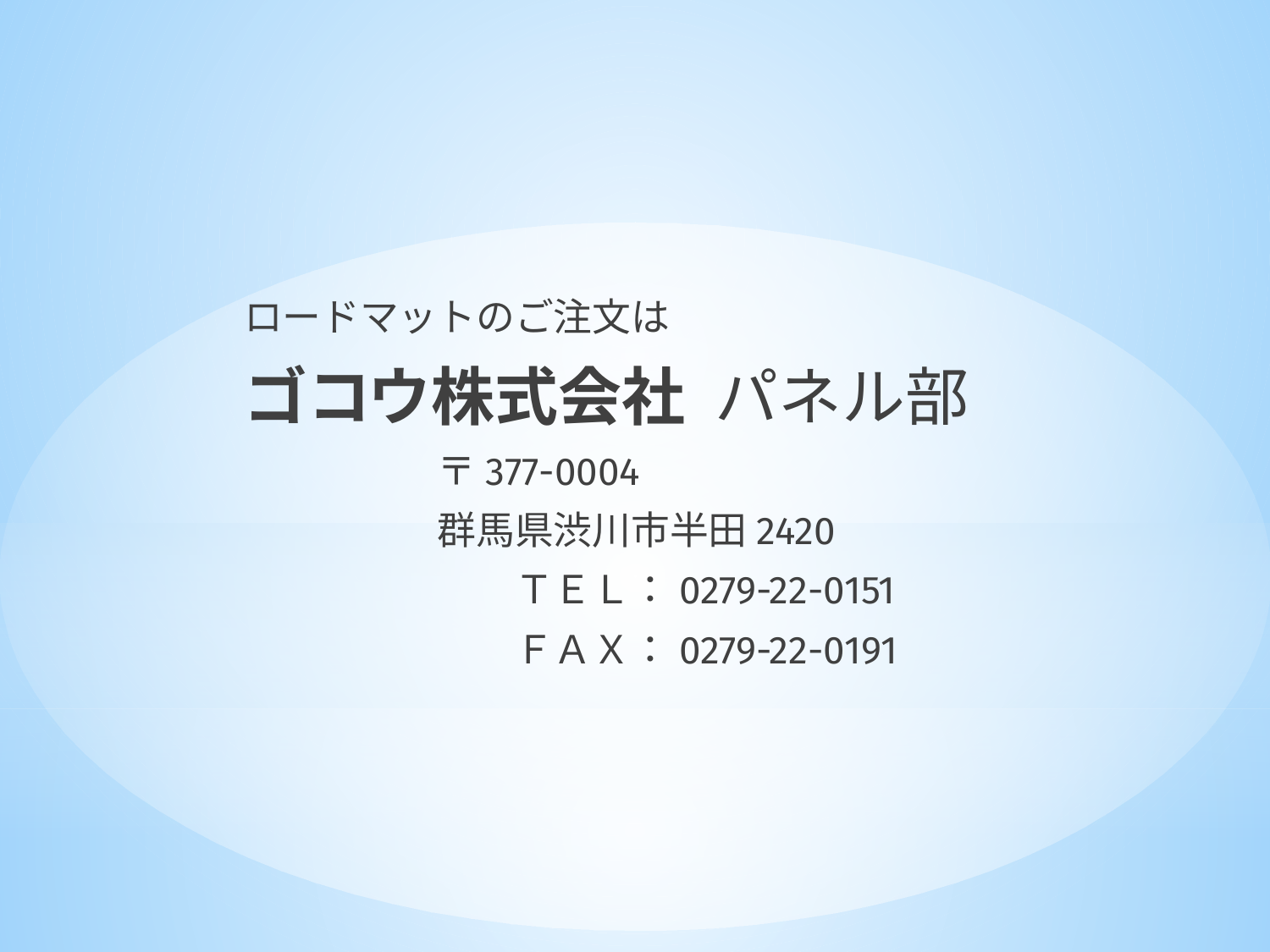

ロードマットのご注文は
ゴコウ株式会社  パネル部
　　　　　〒377-0004
　　　　　群馬県渋川市半田2420
　　　　　　　ＴＥＬ：0279-22-0151
　　　　　　　ＦＡＸ：0279-22-0191